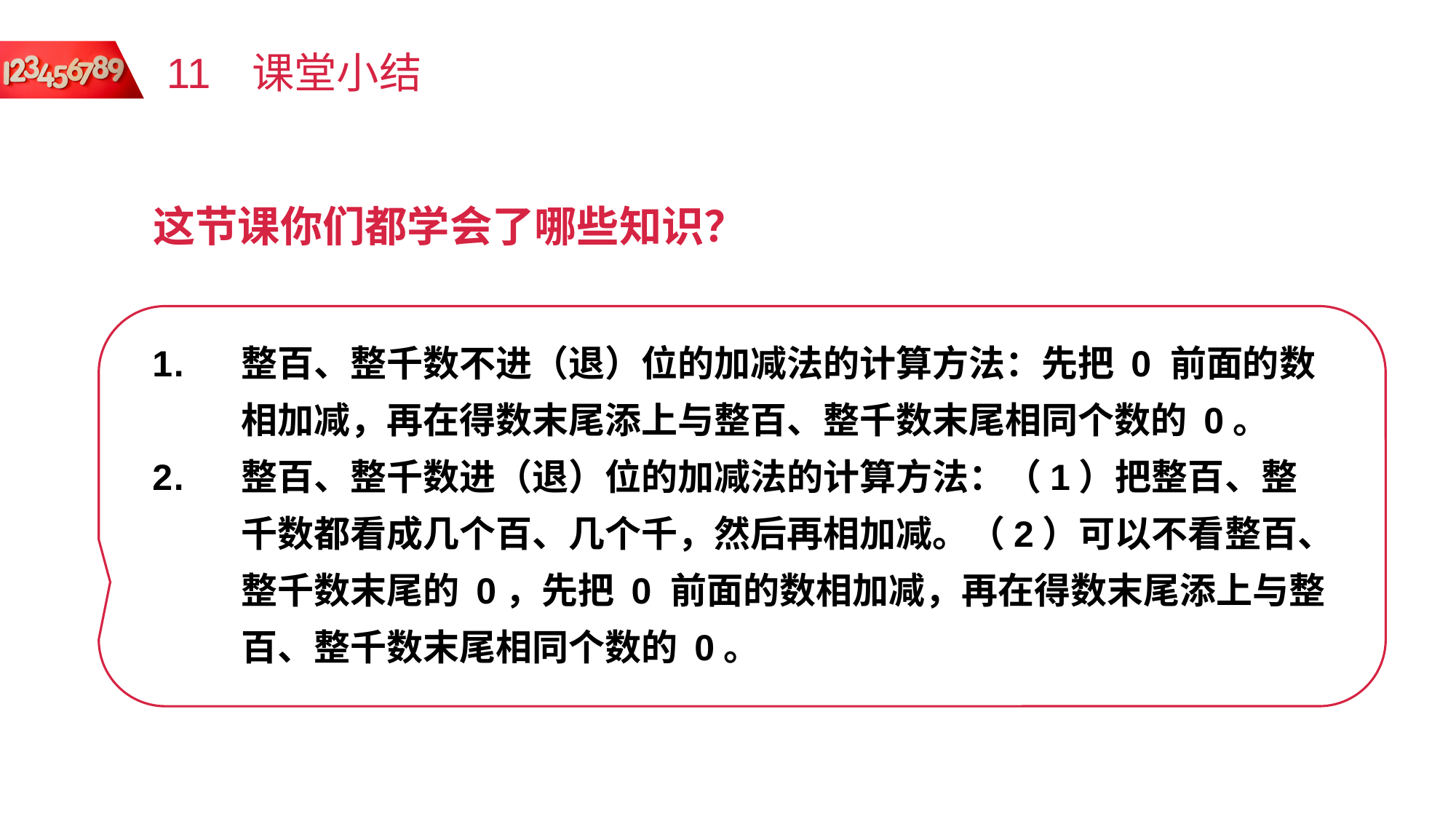

11
课堂小结
这节课你们都学会了哪些知识？

整百、整千数不进（退）位的加减法的计算方法：先把 0 前面的数相加减，再在得数末尾添上与整百、整千数末尾相同个数的 0。
整百、整千数进（退）位的加减法的计算方法：（1）把整百、整千数都看成几个百、几个千，然后再相加减。（2）可以不看整百、整千数末尾的 0，先把 0 前面的数相加减，再在得数末尾添上与整百、整千数末尾相同个数的 0。